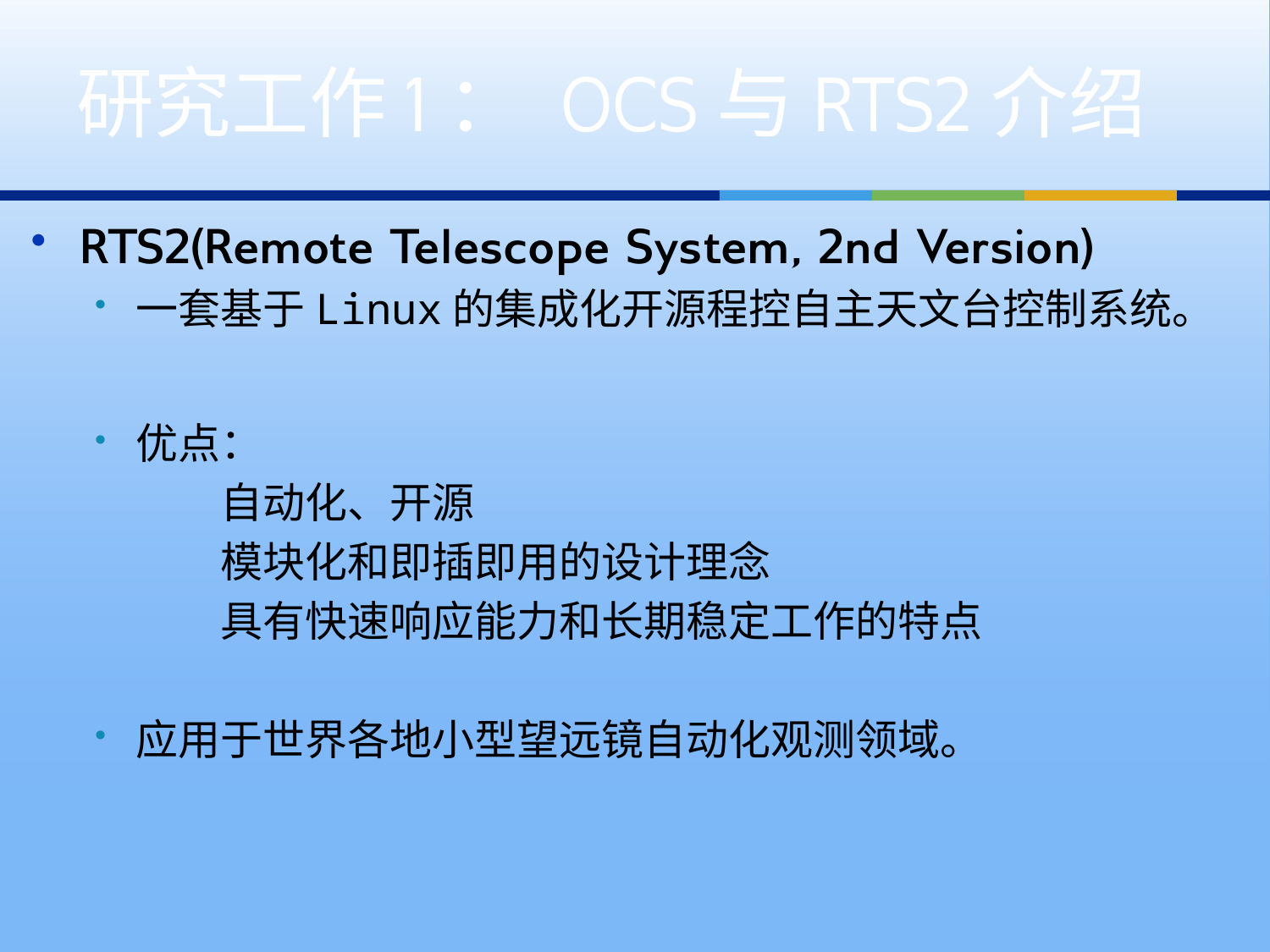

# 研究工作1： OCS与RTS2介绍
RTS2(Remote Telescope System, 2nd Version)
一套基于Linux的集成化开源程控自主天文台控制系统。

优点：
            自动化、开源
            模块化和即插即用的设计理念
            具有快速响应能力和长期稳定工作的特点

应用于世界各地小型望远镜自动化观测领域。